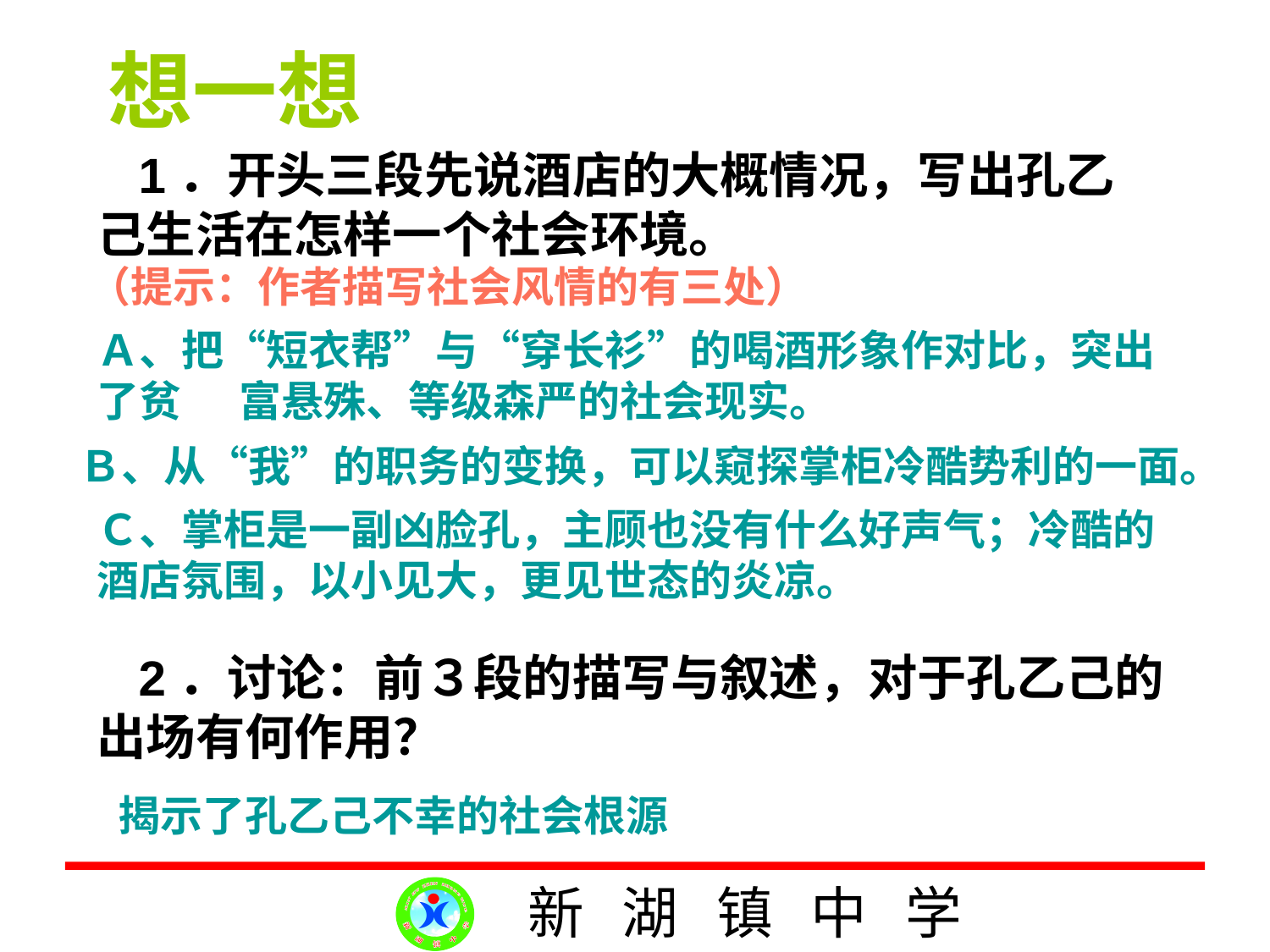

想一想
   1．开头三段先说酒店的大概情况，写出孔乙己生活在怎样一个社会环境。
（提示：作者描写社会风情的有三处）
Ａ、把“短衣帮”与“穿长衫”的喝酒形象作对比，突出了贫      富悬殊、等级森严的社会现实。
Ｂ、从“我”的职务的变换，可以窥探掌柜冷酷势利的一面。
Ｃ、掌柜是一副凶脸孔，主顾也没有什么好声气；冷酷的酒店氛围，以小见大，更见世态的炎凉。
   2．讨论：前３段的描写与叙述，对于孔乙己的出场有何作用？
揭示了孔乙己不幸的社会根源